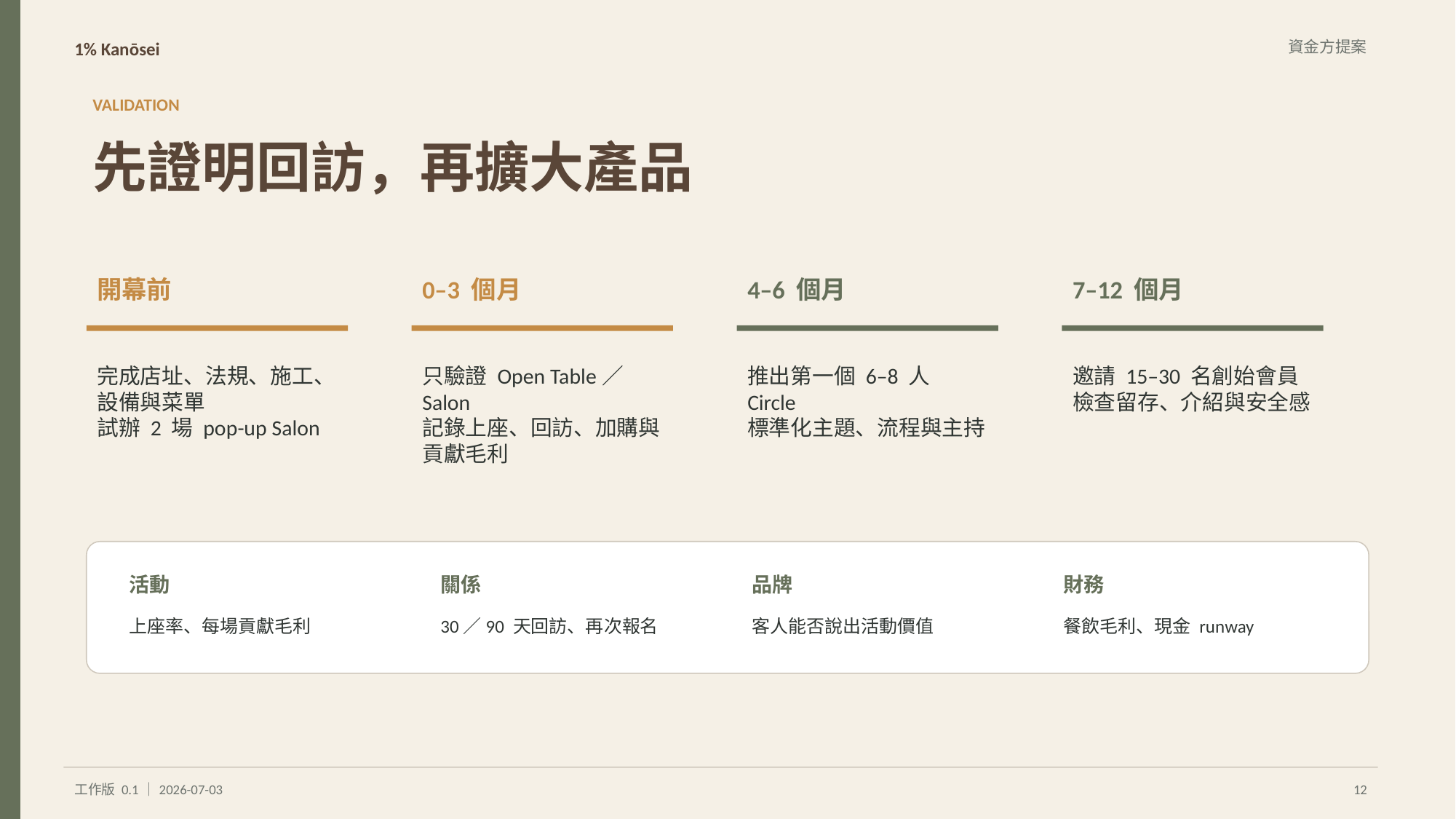

1% Kanōsei
資金方提案
VALIDATION
先證明回訪，再擴大產品
開幕前
0–3 個月
4–6 個月
7–12 個月

完成店址、法規、施工、設備與菜單
試辦 2 場 pop-up Salon
只驗證 Open Table／Salon
記錄上座、回訪、加購與貢獻毛利
推出第一個 6–8 人 Circle
標準化主題、流程與主持
邀請 15–30 名創始會員
檢查留存、介紹與安全感

活動
關係
品牌
財務
上座率、每場貢獻毛利
30／90 天回訪、再次報名
客人能否說出活動價值
餐飲毛利、現金 runway

工作版 0.1｜2026-07-03
12